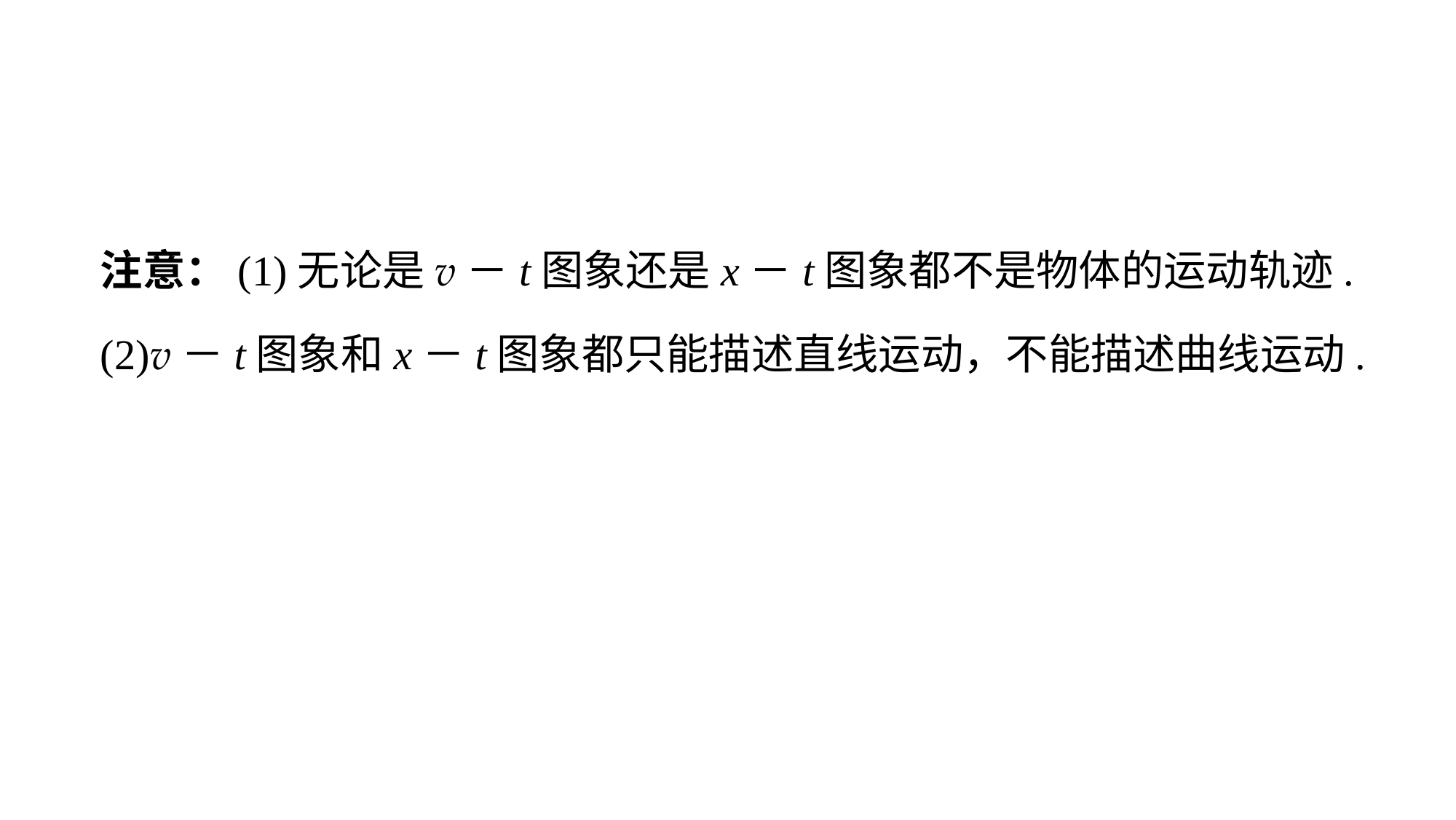

注意：(1)无论是v－t图象还是x－t图象都不是物体的运动轨迹.
(2)v－t图象和x－t图象都只能描述直线运动，不能描述曲线运动.